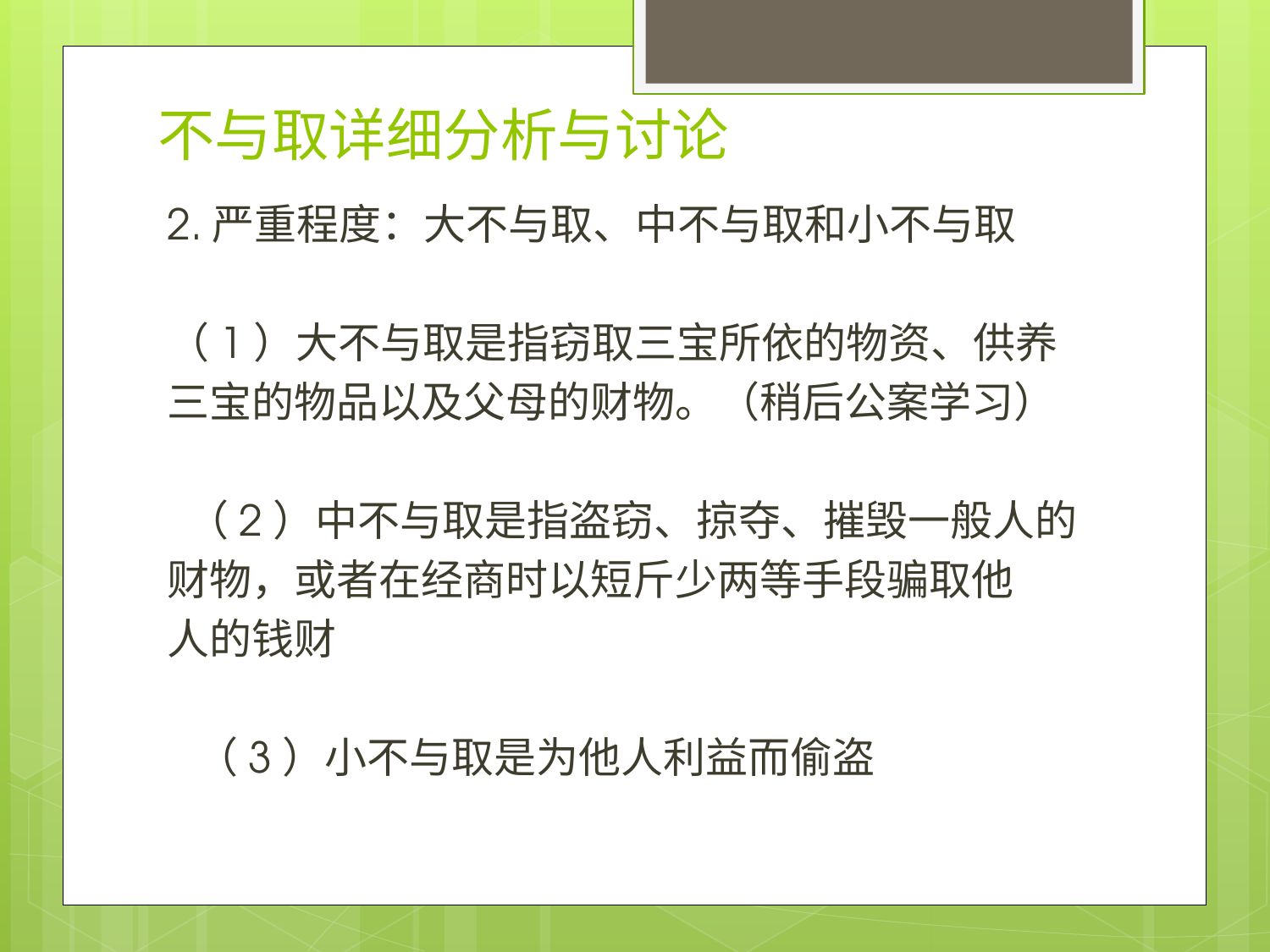

# 不与取详细分析与讨论
2.严重程度：大不与取、中不与取和小不与取

（1）大不与取是指窃取三宝所依的物资、供养
三宝的物品以及父母的财物。（稍后公案学习）

 （2）中不与取是指盗窃、掠夺、摧毁一般人的
财物，或者在经商时以短斤少两等手段骗取他
人的钱财

  （3）小不与取是为他人利益而偷盗